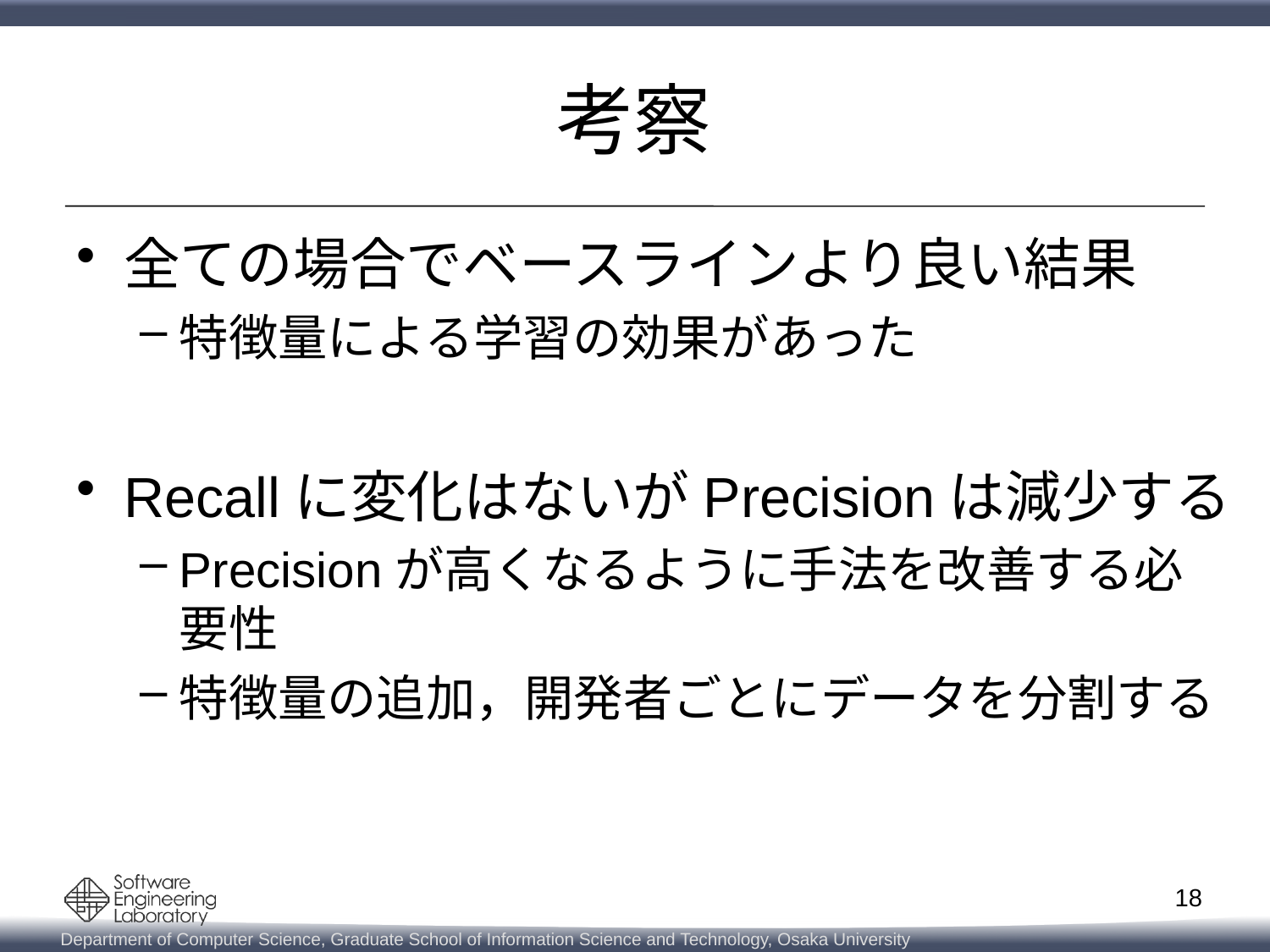

# 考察
全ての場合でベースラインより良い結果
特徴量による学習の効果があった

Recallに変化はないがPrecisionは減少する
Precisionが高くなるように手法を改善する必要性
特徴量の追加，開発者ごとにデータを分割する
18